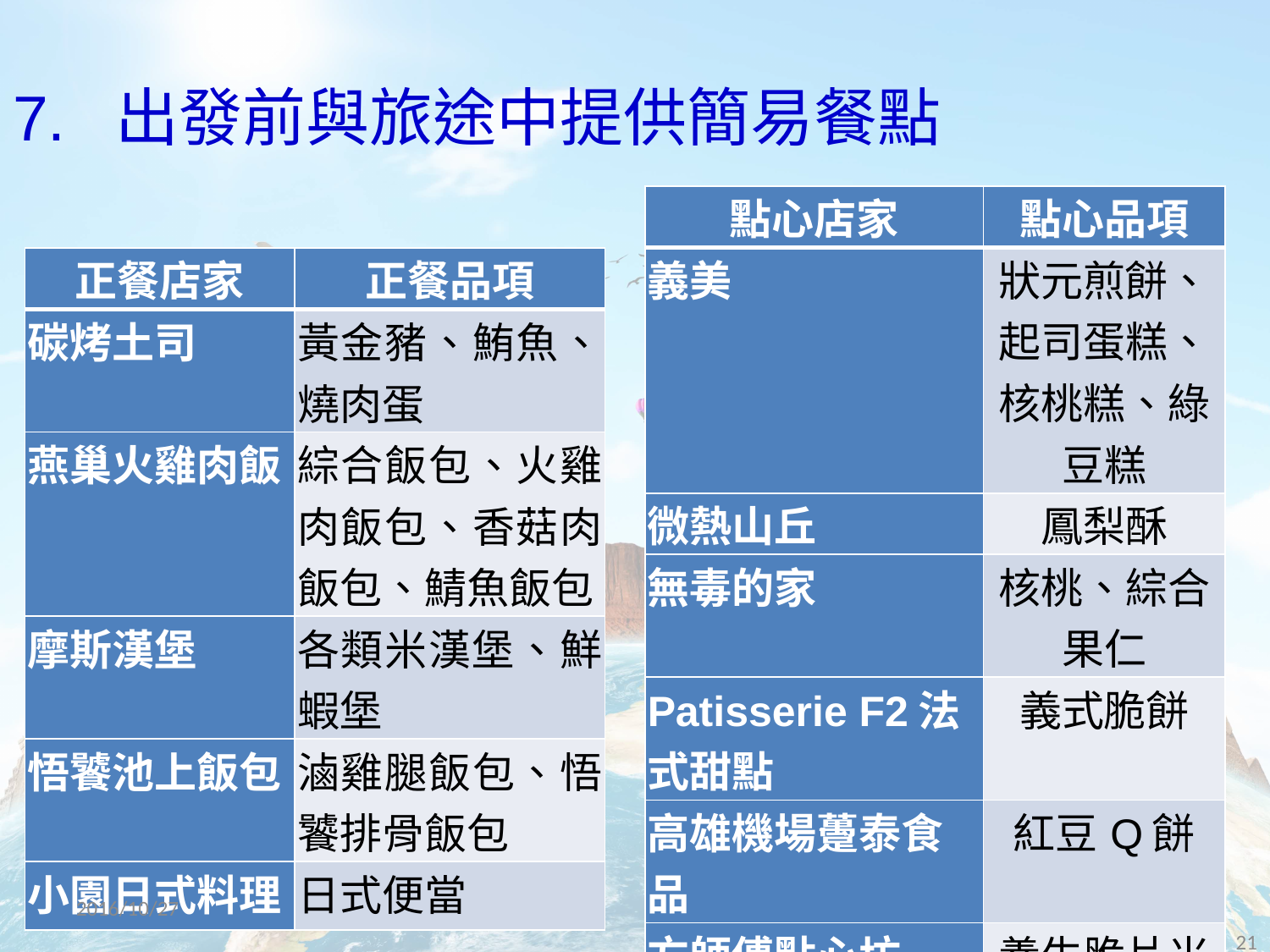

# 出發前與旅途中提供簡易餐點
| 點心店家 | 點心品項 |
| --- | --- |
| 義美 | 狀元煎餅、起司蛋糕、核桃糕、綠豆糕 |
| 微熱山丘 | 鳳梨酥 |
| 無毒的家 | 核桃、綜合果仁 |
| Patisserie F2法式甜點 | 義式脆餅 |
| 高雄機場躉泰食品 | 紅豆Q餅 |
| 方師傅點心坊 | 養生脆片米菓 |
| 正餐店家 | 正餐品項 |
| --- | --- |
| 碳烤土司 | 黃金豬、鮪魚、燒肉蛋 |
| 燕巢火雞肉飯 | 綜合飯包、火雞肉飯包、香菇肉飯包、鯖魚飯包 |
| 摩斯漢堡 | 各類米漢堡、鮮蝦堡 |
| 悟饕池上飯包 | 滷雞腿飯包、悟饕排骨飯包 |
| 小園日式料理 | 日式便當 |
2016/10/27
21